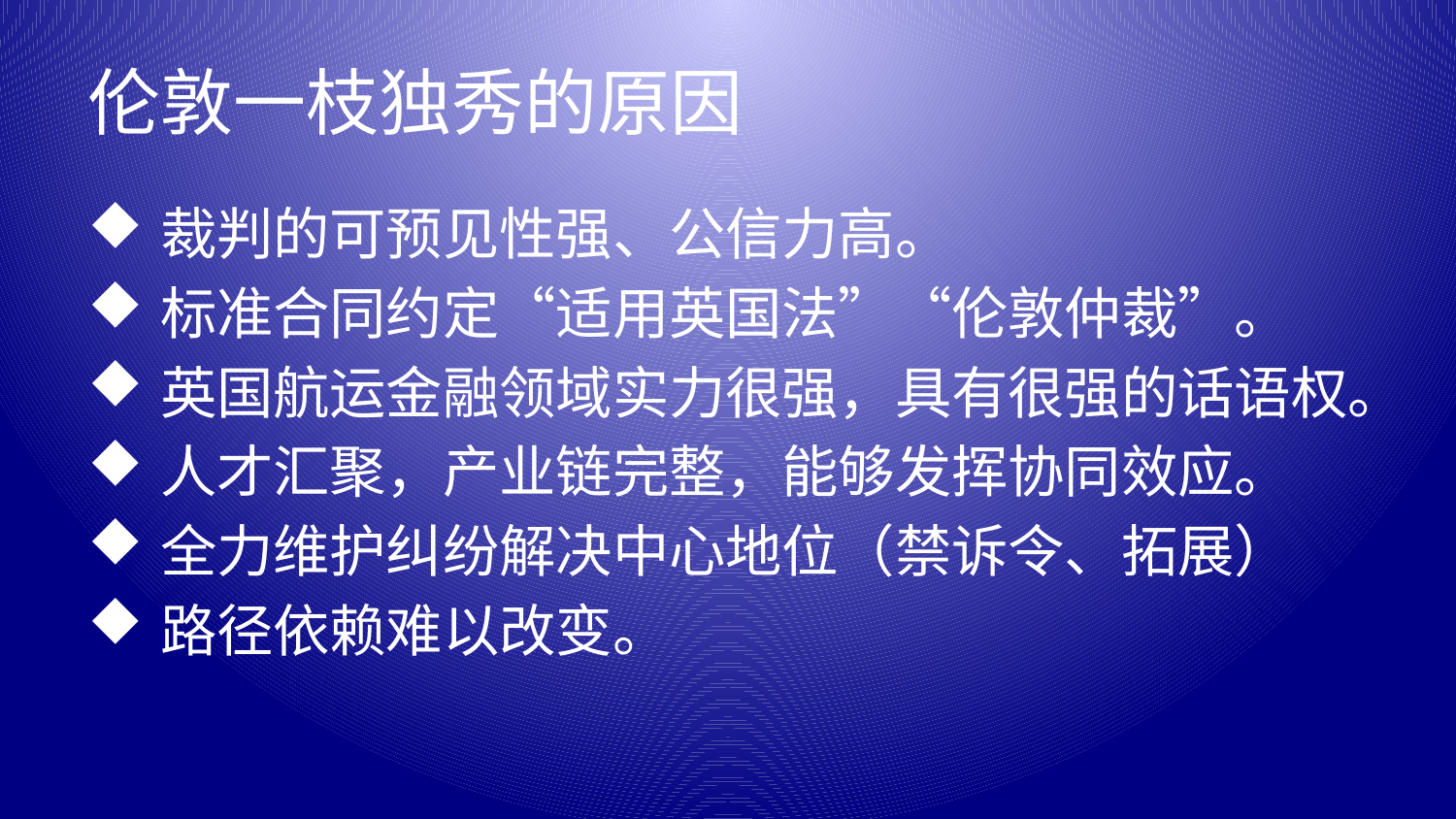

# 伦敦一枝独秀的原因
裁判的可预见性强、公信力高。
标准合同约定“适用英国法”“伦敦仲裁”。
英国航运金融领域实力很强，具有很强的话语权。
人才汇聚，产业链完整，能够发挥协同效应。
全力维护纠纷解决中心地位（禁诉令、拓展）
路径依赖难以改变。